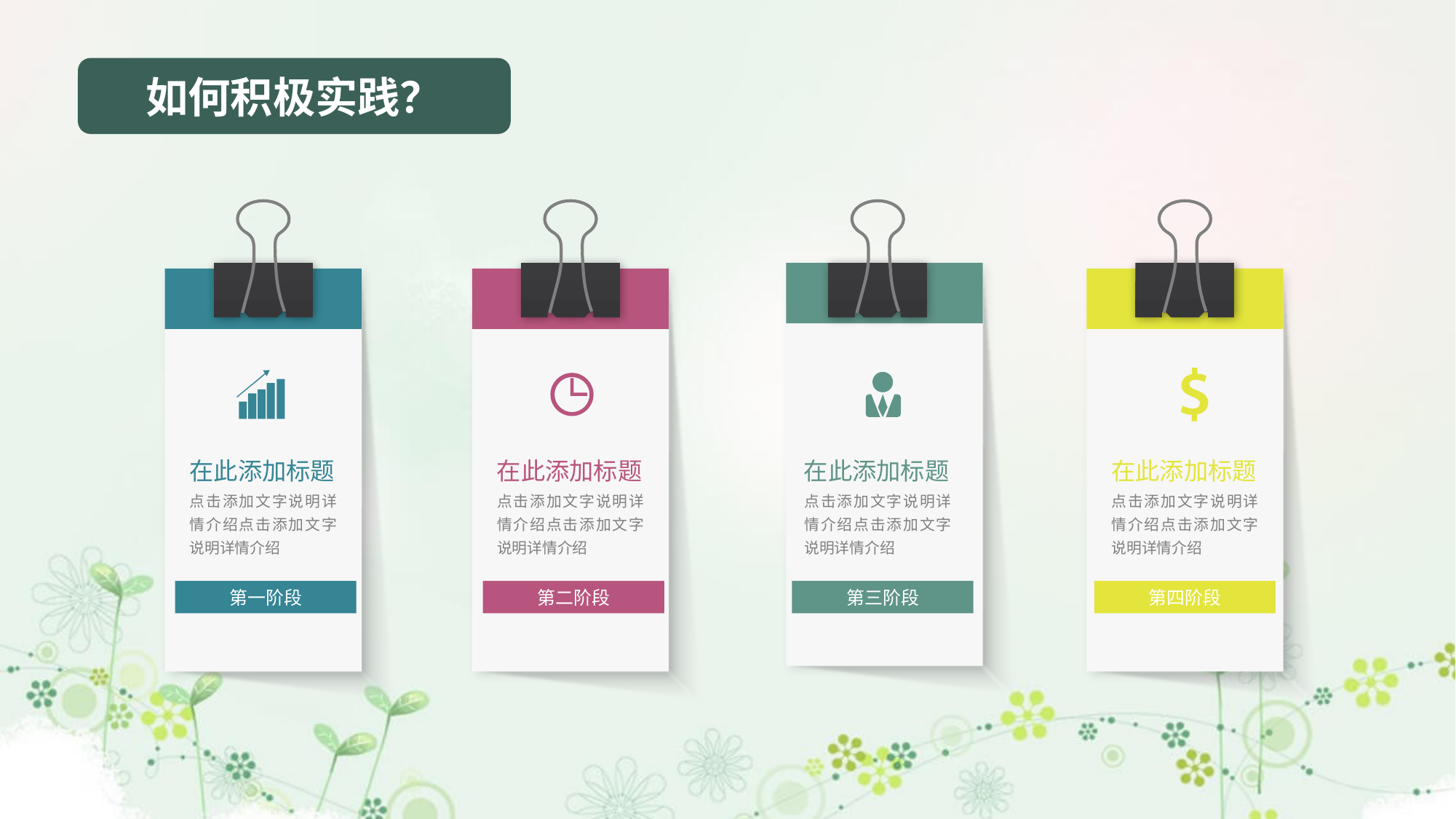

如何积极实践？

在此添加标题
点击添加文字说明详情介绍点击添加文字说明详情介绍
在此添加标题
点击添加文字说明详情介绍点击添加文字说明详情介绍
在此添加标题
点击添加文字说明详情介绍点击添加文字说明详情介绍
在此添加标题
点击添加文字说明详情介绍点击添加文字说明详情介绍
第一阶段

第二阶段

第三阶段

第四阶段